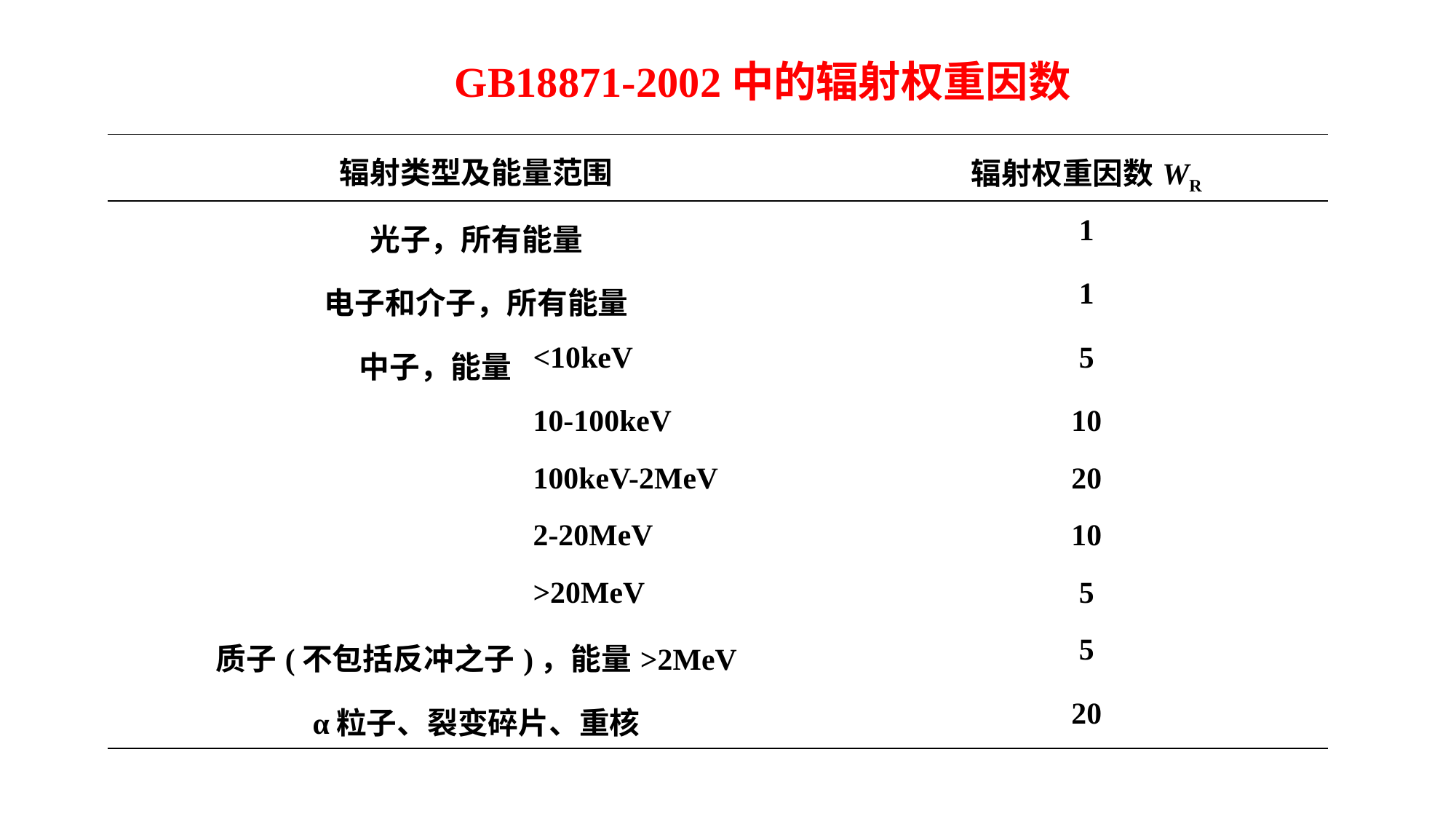

GB18871-2002中的辐射权重因数
| 辐射类型及能量范围 |  | 辐射权重因数WR |
| --- | --- | --- |
| 光子，所有能量 |  | 1 |
| 电子和介子，所有能量 |  | 1 |
| 中子，能量 | <10keV | 5 |
|  | 10-100keV | 10 |
|  | 100keV-2MeV | 20 |
|  | 2-20MeV | 10 |
|  | >20MeV | 5 |
| 质子(不包括反冲之子)，能量>2MeV |  | 5 |
| α粒子、裂变碎片、重核 |  | 20 |